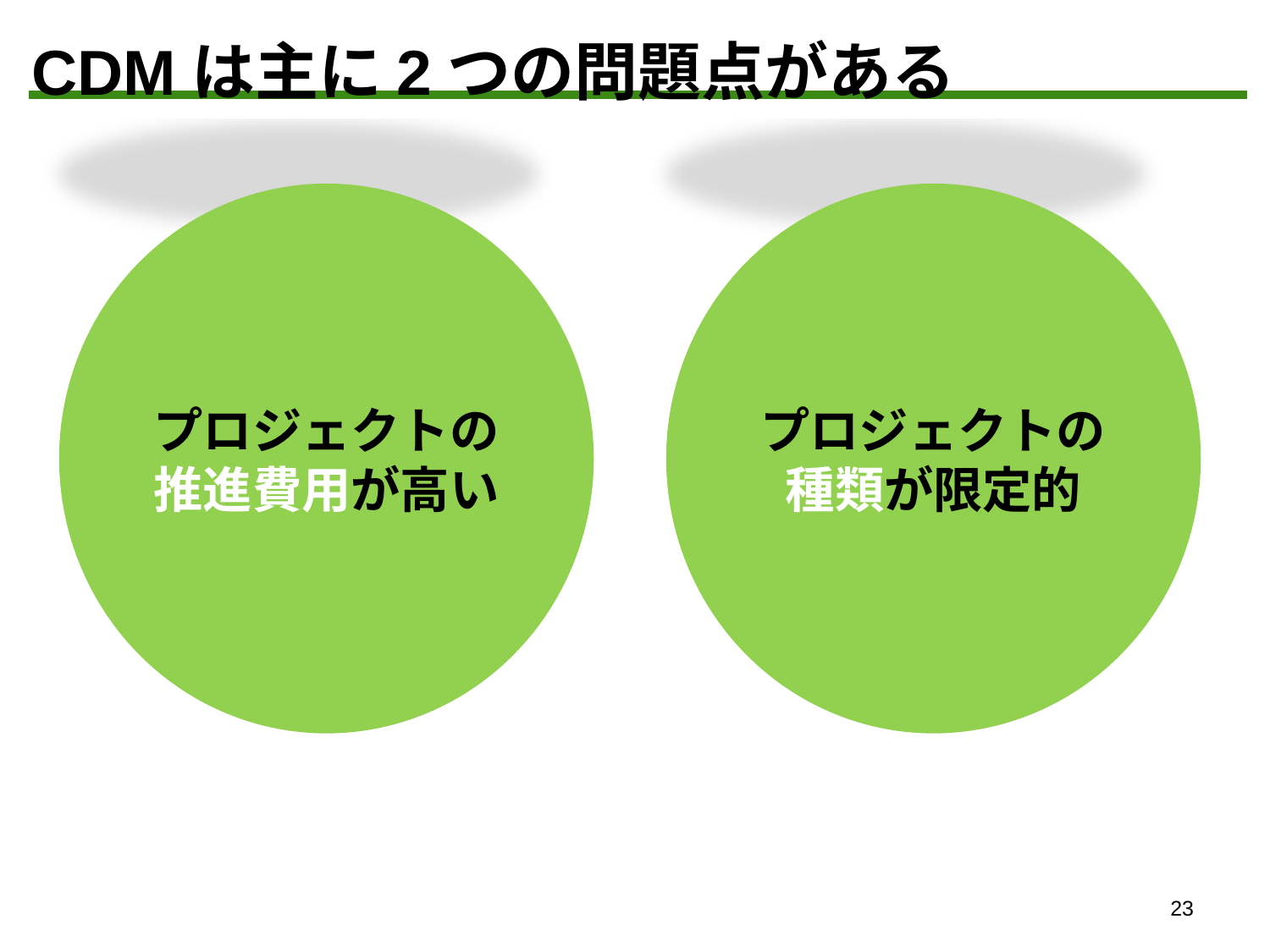

CDMは主に2つの問題点がある
プロジェクトの
推進費用が高い
プロジェクトの
種類が限定的

23